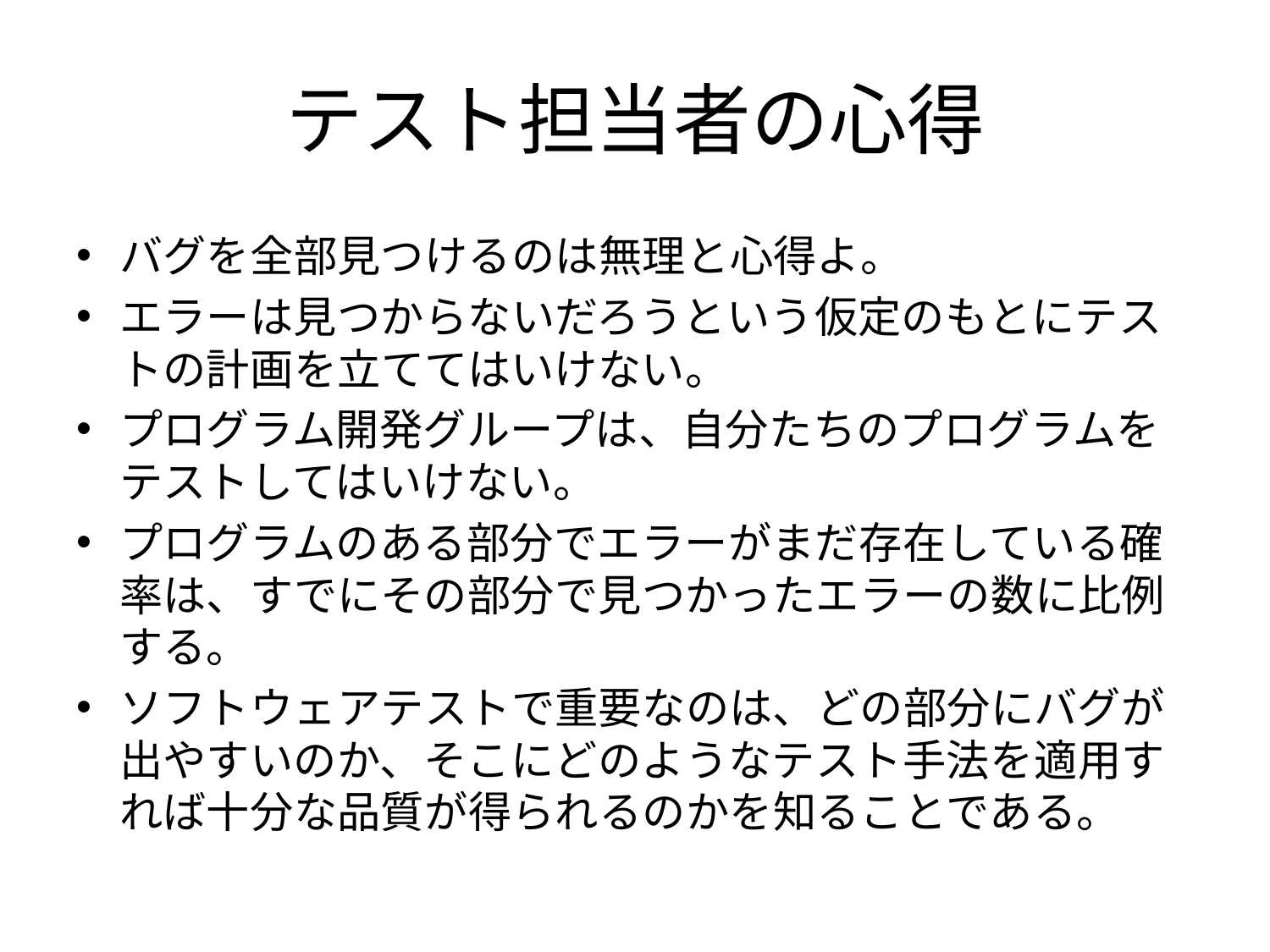

# テスト担当者の心得
バグを全部見つけるのは無理と心得よ。
エラーは見つからないだろうという仮定のもとにテストの計画を立ててはいけない。
プログラム開発グループは、自分たちのプログラムをテストしてはいけない。
プログラムのある部分でエラーがまだ存在している確率は、すでにその部分で見つかったエラーの数に比例する。
ソフトウェアテストで重要なのは、どの部分にバグが出やすいのか、そこにどのようなテスト手法を適用すれば十分な品質が得られるのかを知ることである。